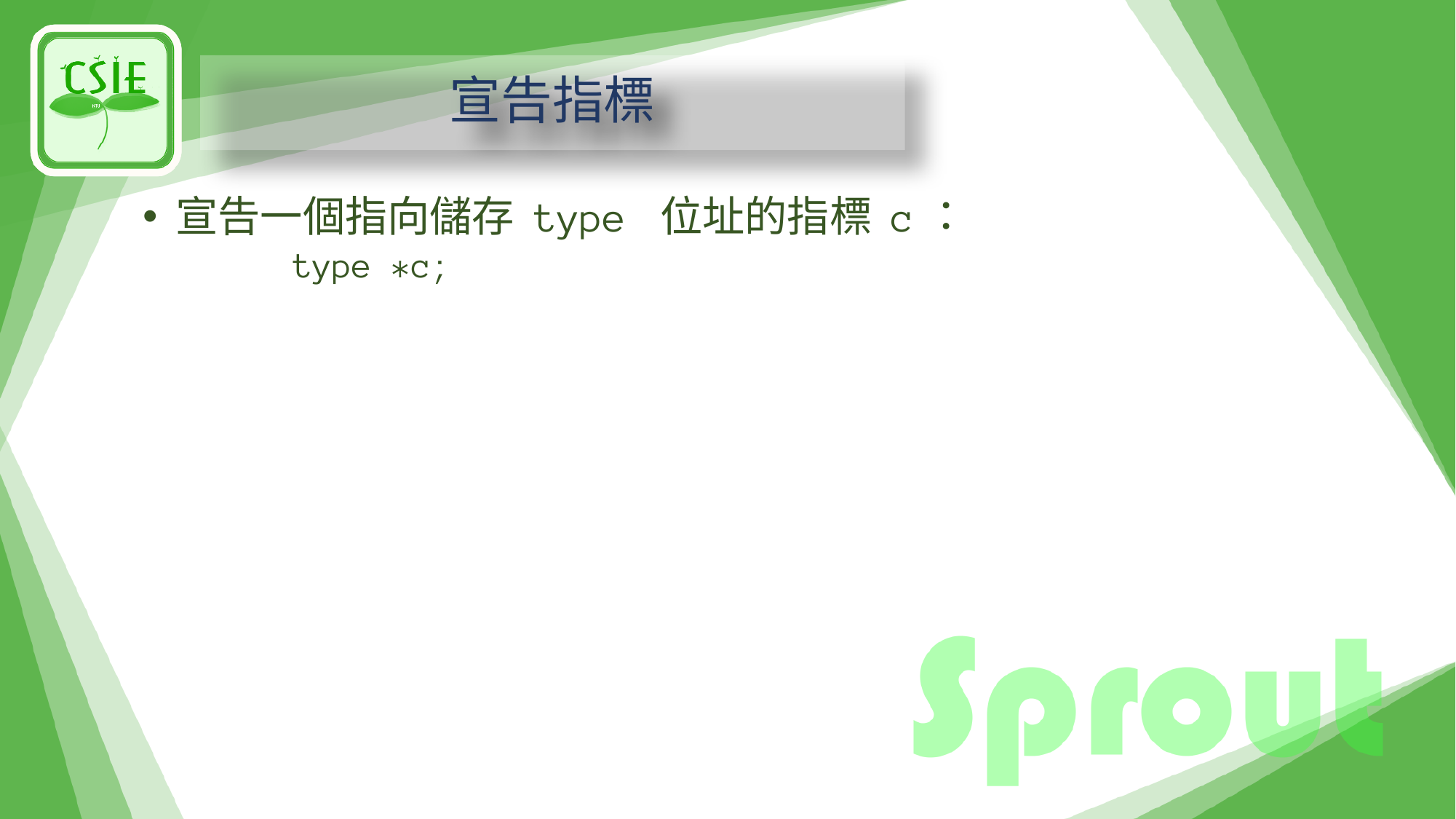

# 宣告指標
宣告一個指向儲存 type 位址的指標 c：
	type *c;